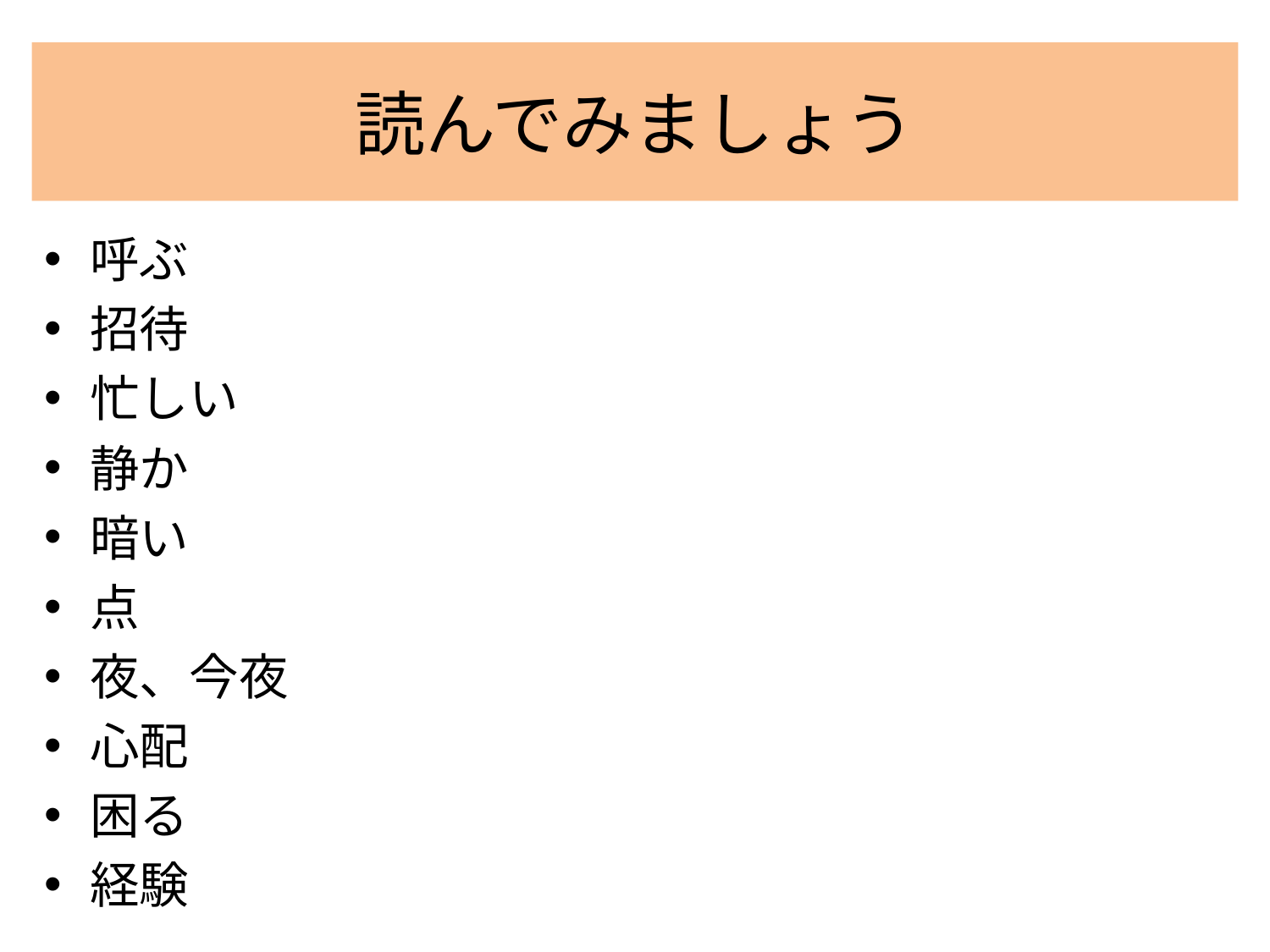

# 読んでみましょう
呼ぶ
招待
忙しい
静か
暗い
点
夜、今夜
心配
困る
経験